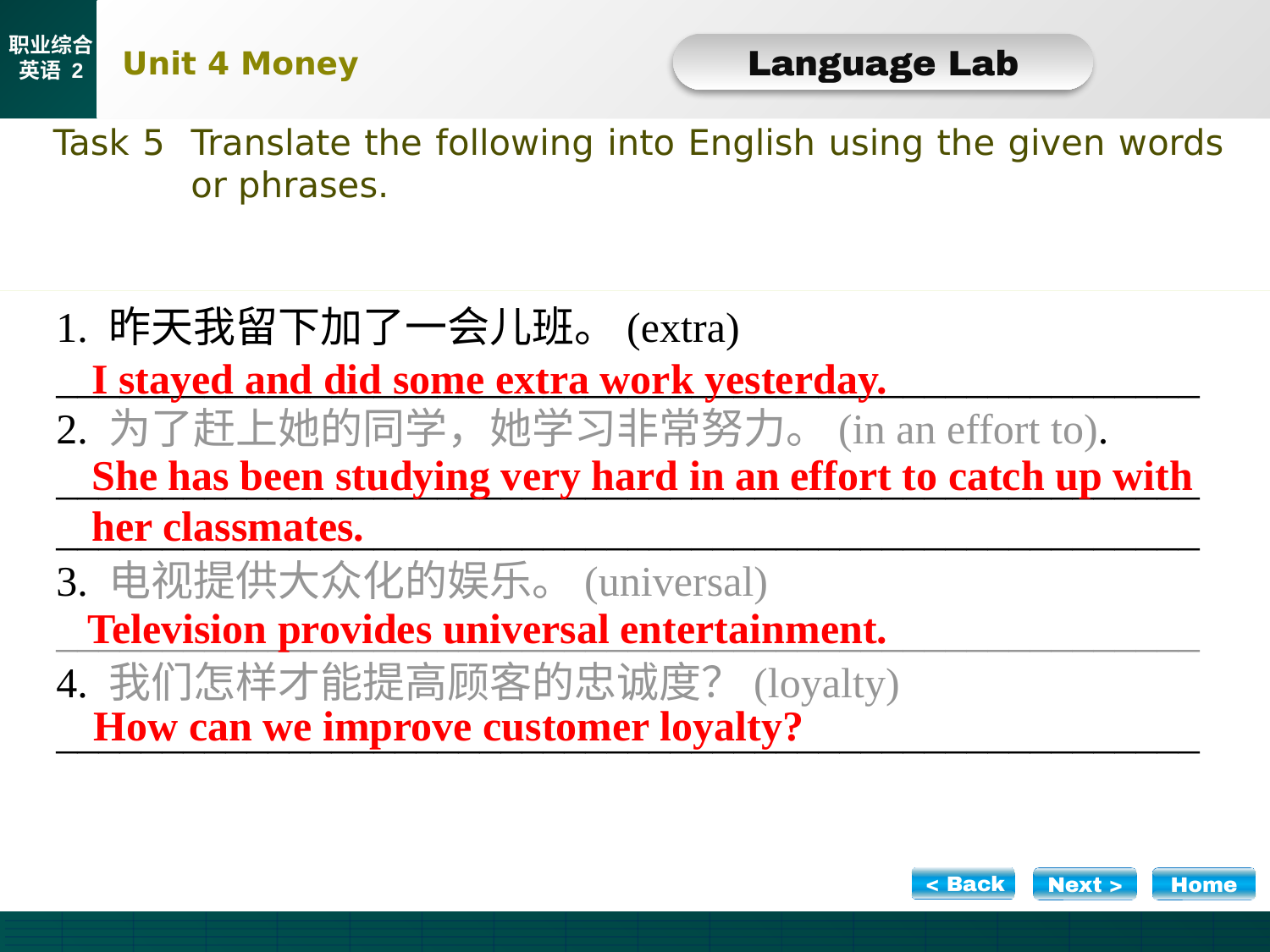

Language Lab
LL-Task 5-1
Task 5  Translate the following into English using the given words or phrases.

1. 昨天我留下加了一会儿班。(extra)
______________________________________________________
2. 为了赶上她的同学，她学习非常努力。(in an effort to).
______________________________________________________
______________________________________________________
3. 电视提供大众化的娱乐。(universal)
______________________________________________________
4. 我们怎样才能提高顾客的忠诚度？(loyalty)
______________________________________________________
I stayed and did some extra work yesterday.
She has been studying very hard in an effort to catch up with
her classmates.
Television provides universal entertainment.
How can we improve customer loyalty?
< Back

Next >

Home